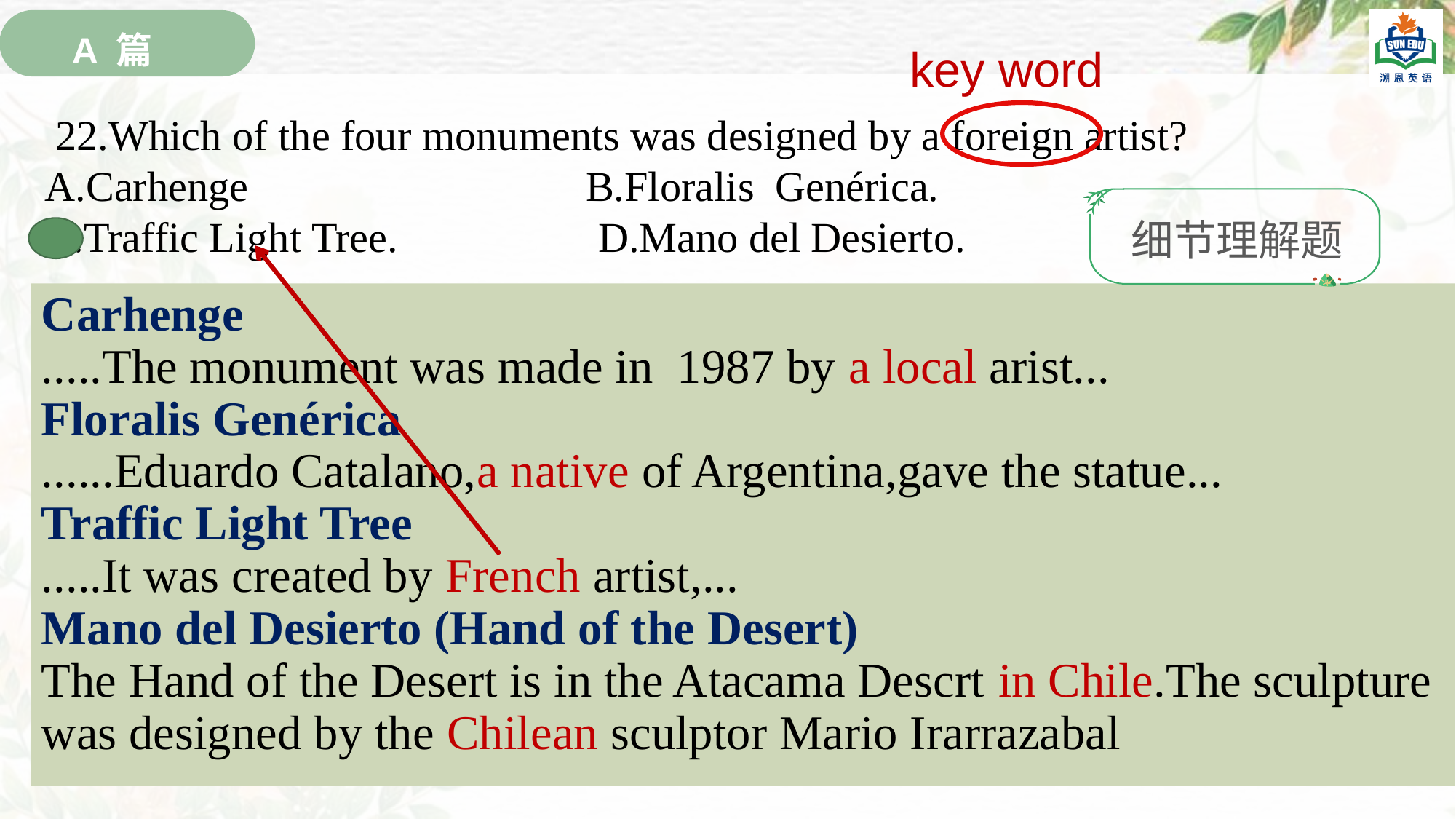

A 篇
key word
 22.Which of the four monuments was designed by a foreign artist?
A.Carhenge                                B.Floralis  Genérica.
C.Traffic Light Tree.                   D.Mano del Desierto.

细节理解题

Carhenge
.....The monument was made in  1987 by a local arist...
Floralis Genérica
......Eduardo Catalano,a native of Argentina,gave the statue...
Traffic Light Tree
.....It was created by French artist,...
Mano del Desierto (Hand of the Desert)
The Hand of the Desert is in the Atacama Descrt in Chile.The sculpture was designed by the Chilean sculptor Mario Irarrazabal